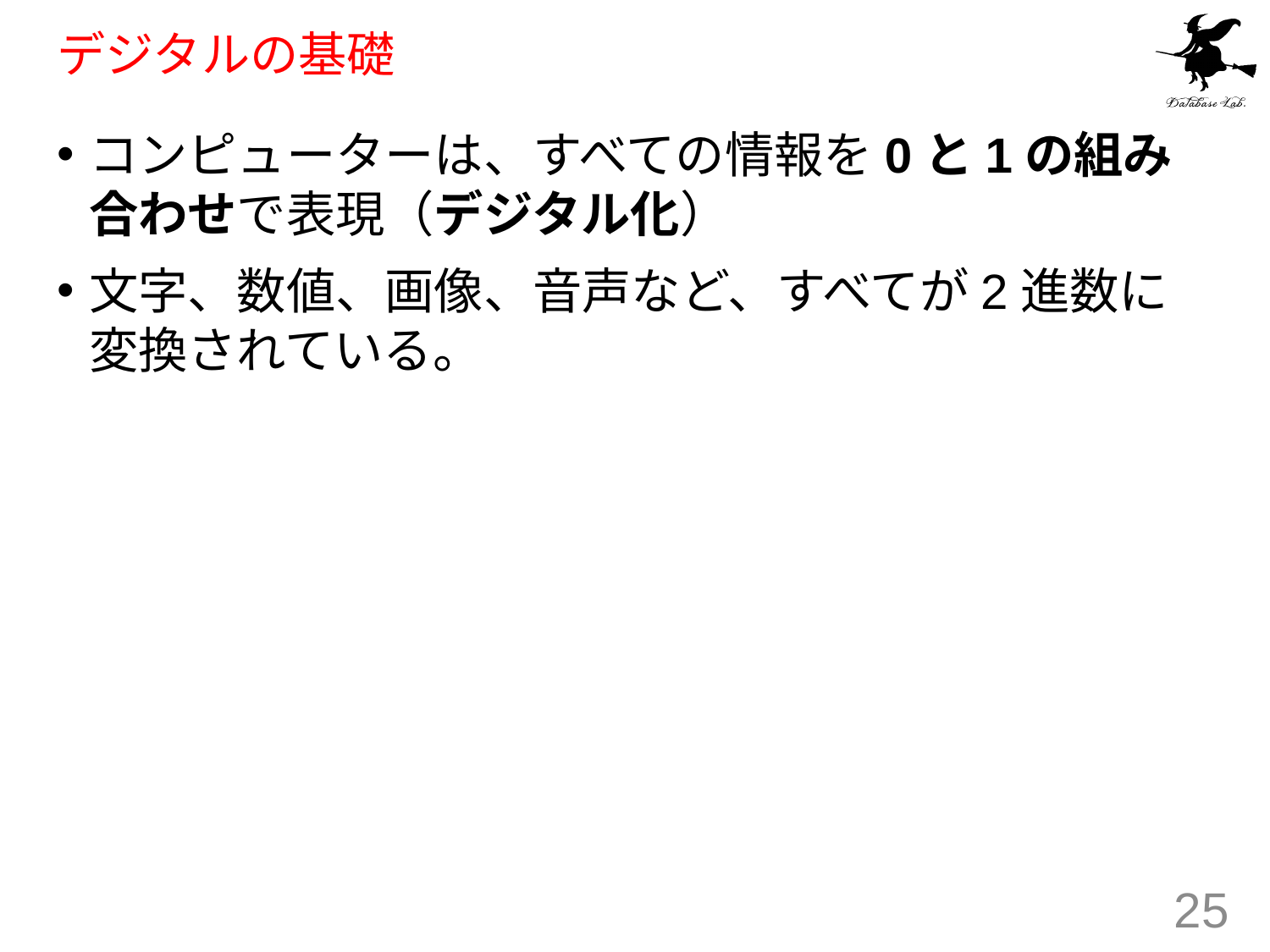

# デジタルの基礎
コンピューターは、すべての情報を0と1の組み合わせで表現（デジタル化）
文字、数値、画像、音声など、すべてが2進数に変換されている。
25